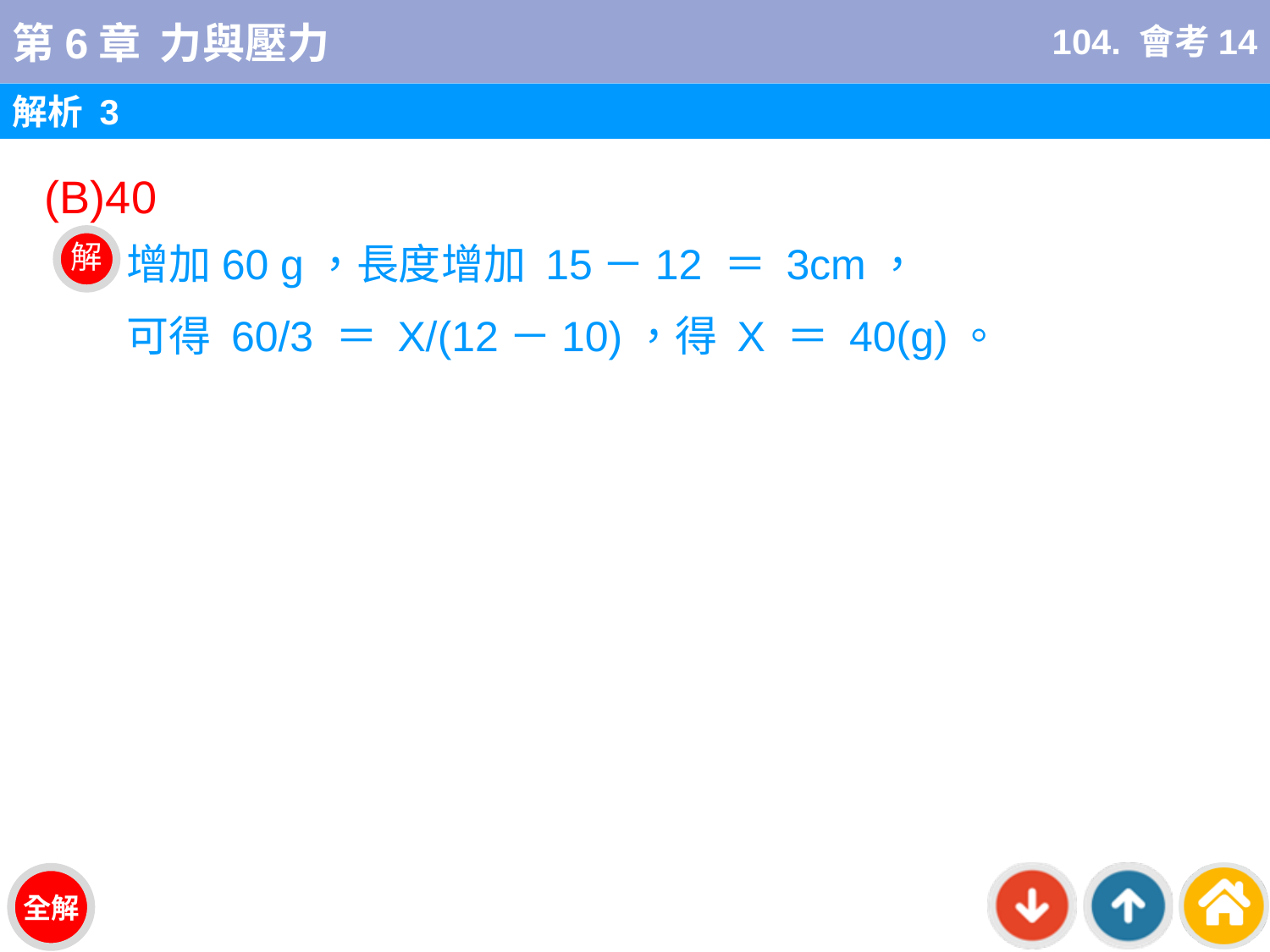

104. 會考14
解析 3
(B)40
增加60 g，長度增加 15－12 ＝ 3cm，
可得 60/3 ＝ X/(12－10)，得 X ＝ 40(g)。
解
全解